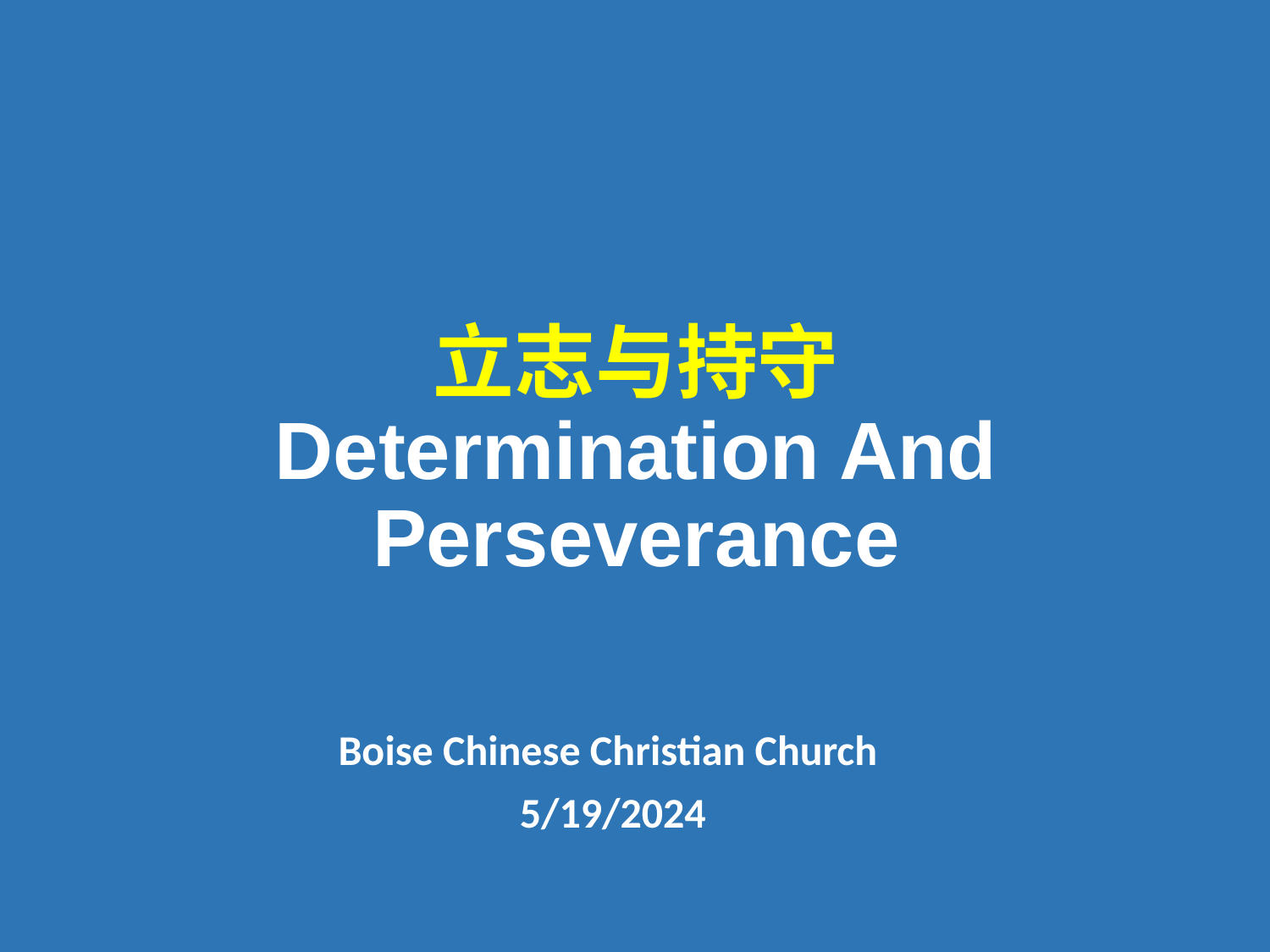

# 立志与持守 Determination And Perseverance
Boise Chinese Christian Church
5/19/2024